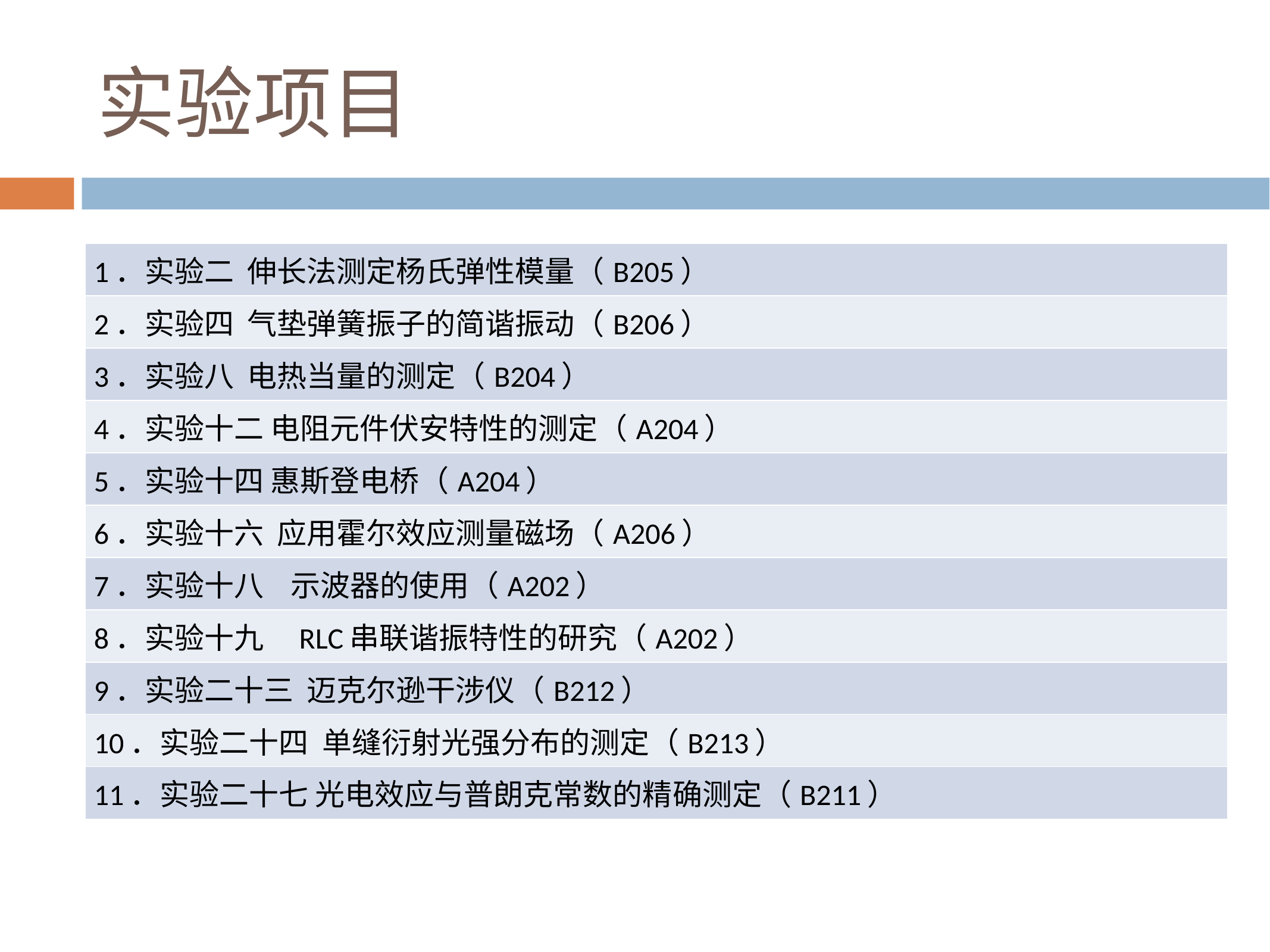

# 实验项目
| 1．实验二 伸长法测定杨氏弹性模量（B205） |
| --- |
| 2．实验四 气垫弹簧振子的简谐振动（B206） |
| 3．实验八 电热当量的测定（B204） |
| 4．实验十二 电阻元件伏安特性的测定（A204） |
| 5．实验十四 惠斯登电桥（A204） |
| 6．实验十六 应用霍尔效应测量磁场（A206） |
| 7．实验十八 示波器的使用（A202） |
| 8．实验十九 RLC串联谐振特性的研究（A202） |
| 9．实验二十三 迈克尔逊干涉仪（B212） |
| 10．实验二十四 单缝衍射光强分布的测定（B213） |
| 11．实验二十七 光电效应与普朗克常数的精确测定（B211） |